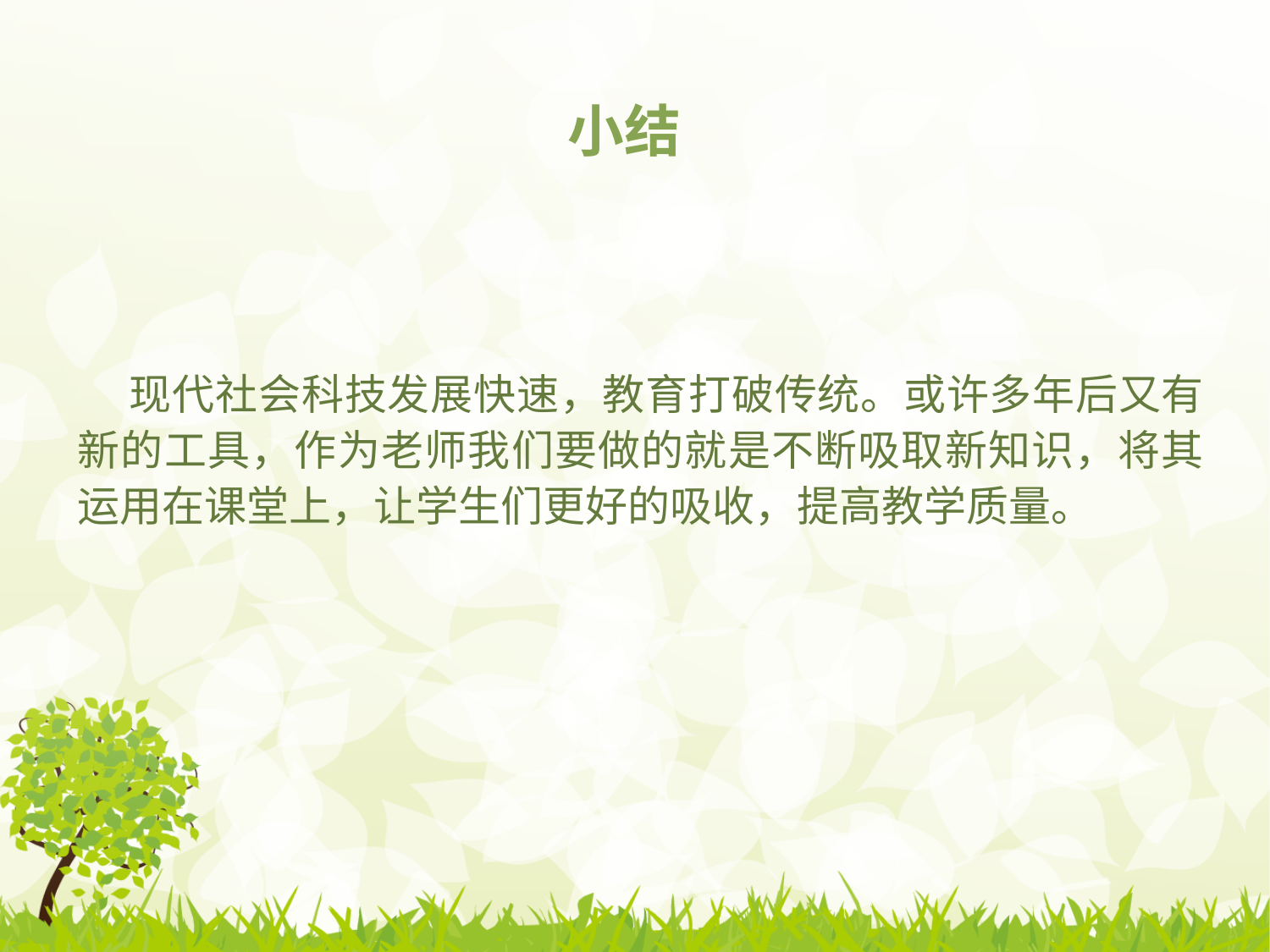

# 小结
    现代社会科技发展快速，教育打破传统。或许多年后又有新的工具，作为老师我们要做的就是不断吸取新知识，将其运用在课堂上，让学生们更好的吸收，提高教学质量。